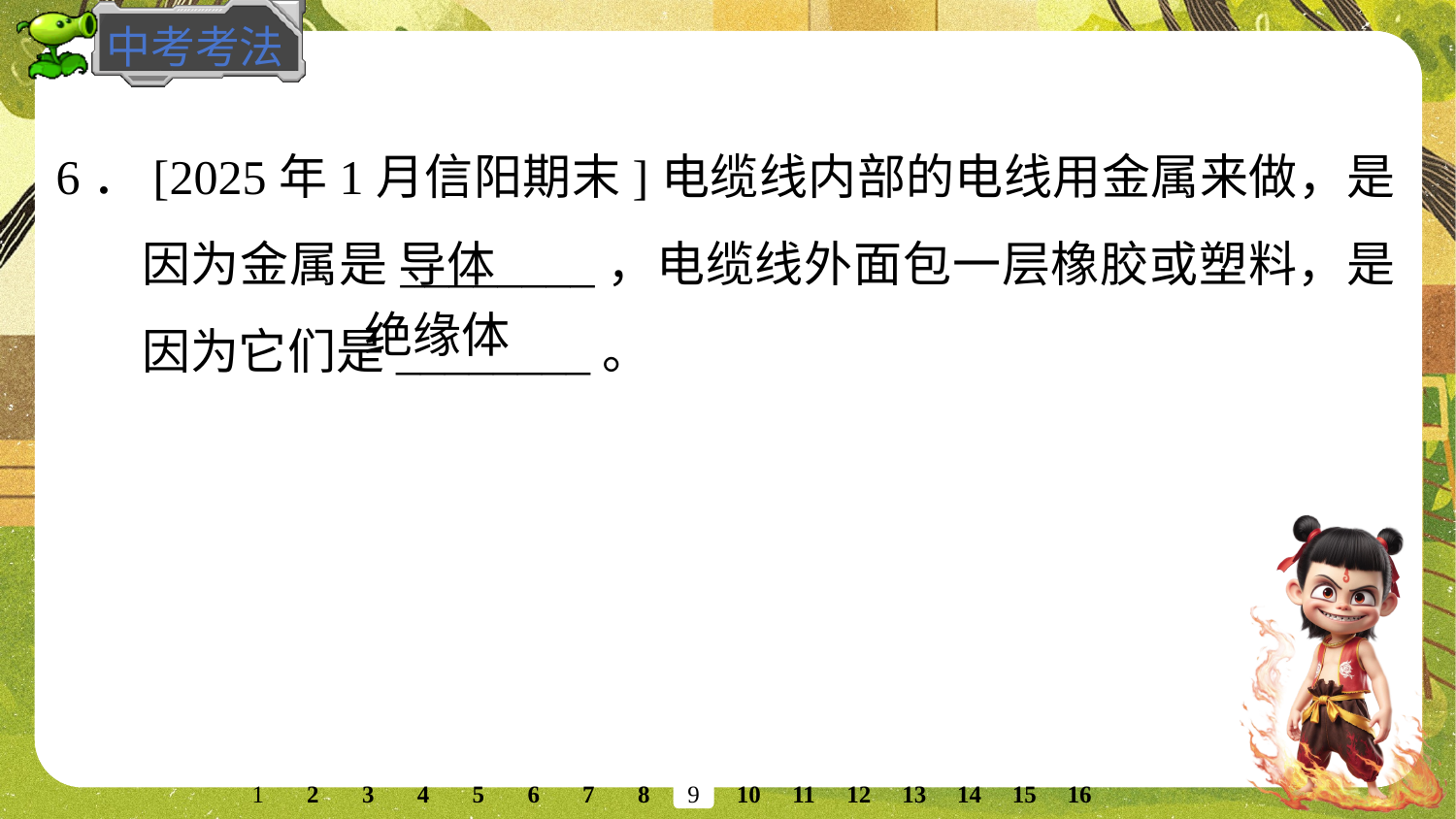

6．[2025年1月信阳期末]电缆线内部的电线用金属来做，是因为金属是________，电缆线外面包一层橡胶或塑料，是因为它们是________。
导体
绝缘体
2
3
4
5
6
7
8
10
11
12
13
14
15
16
1
9